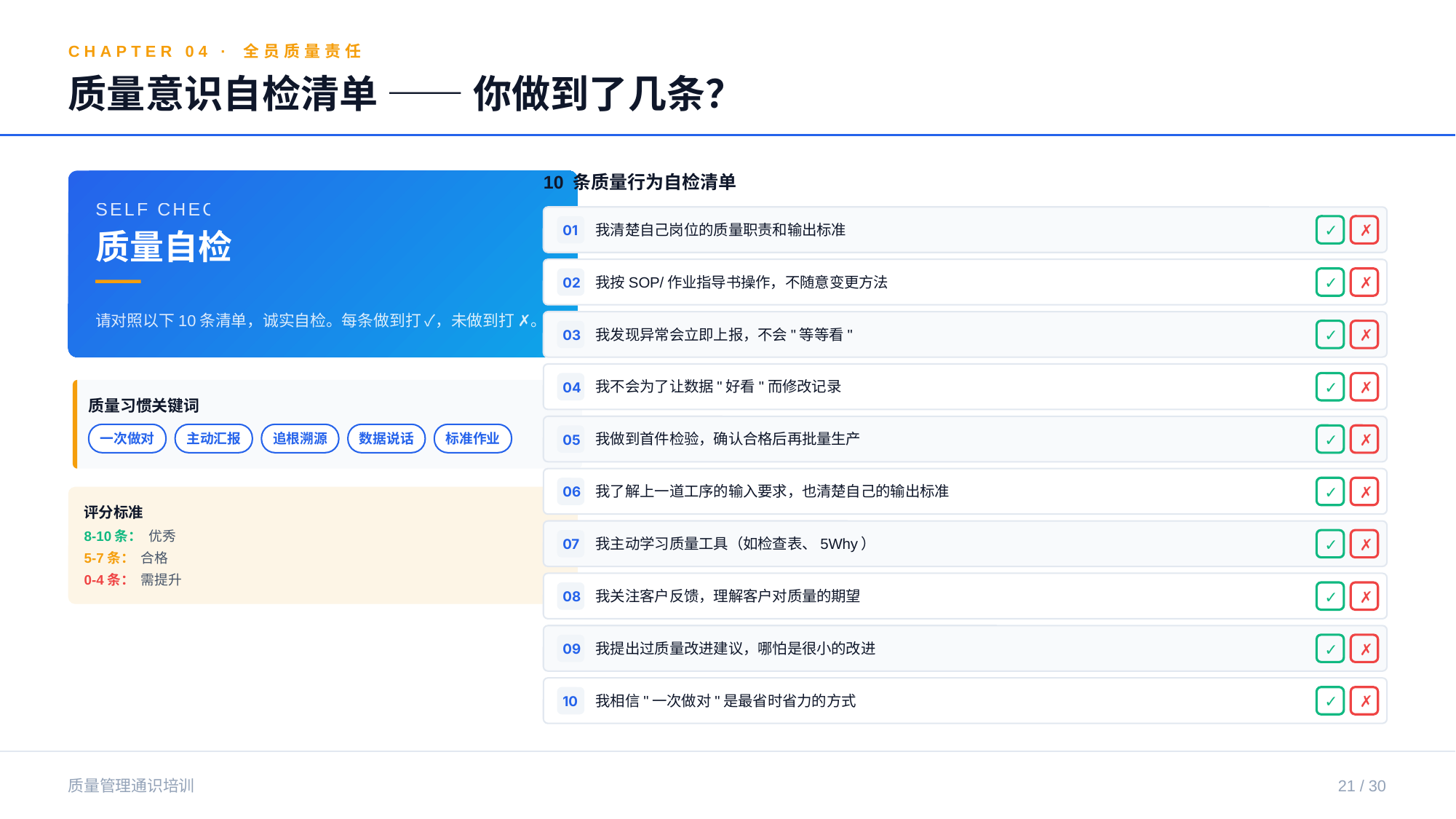

CHAPTER 04 · 全员质量责任
质量意识自检清单 —— 你做到了几条？

10 条质量行为自检清单
SELF CHECK

我清楚自己岗位的质量职责和输出标准
✓
✗
01
质量自检

我按SOP/作业指导书操作，不随意变更方法
✓
✗
02

请对照以下10条清单，诚实自检。每条做到打 ✓，未做到打 ✗。

我发现异常会立即上报，不会"等等看"
✓
✗
03

我不会为了让数据"好看"而修改记录
✓
✗
04

质量习惯关键词

一次做对
主动汇报
追根溯源
数据说话
标准作业
我做到首件检验，确认合格后再批量生产
✓
✗
05

我了解上一道工序的输入要求，也清楚自己的输出标准
✓
✗
06

评分标准

8-10条：
优秀

我主动学习质量工具（如检查表、5Why）
✓
✗
07
5-7条：
合格
0-4条：
需提升

我关注客户反馈，理解客户对质量的期望
✓
✗
08

我提出过质量改进建议，哪怕是很小的改进
✓
✗
09

我相信"一次做对"是最省时省力的方式
✓
✗
10

质量管理通识培训
21 / 30